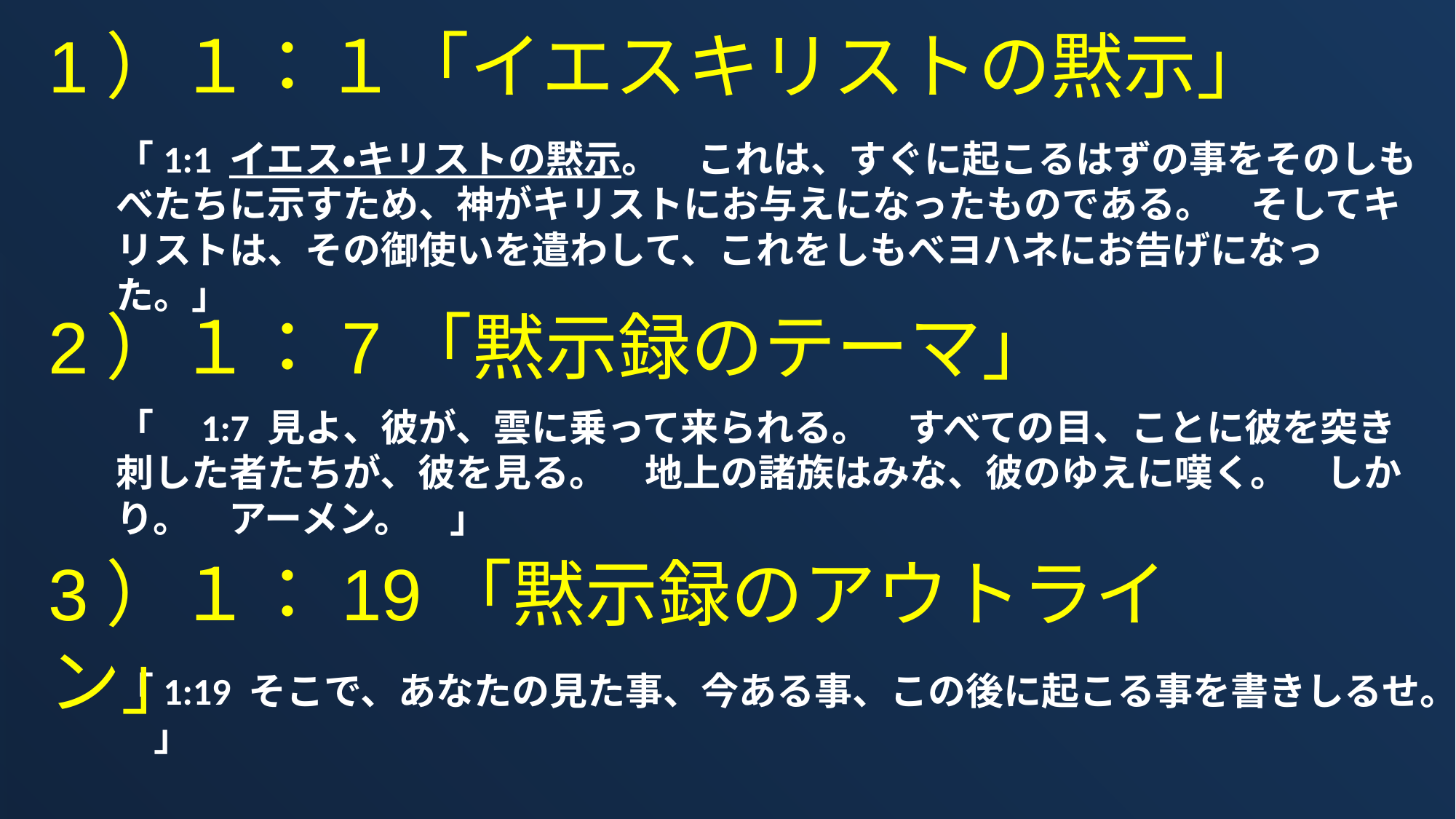

1）１：１「イエスキリストの黙示」
「1:1 イエス・キリストの黙示。　これは、すぐに起こるはずの事をそのしもべたちに示すため、神がキリストにお与えになったものである。　そしてキリストは、その御使いを遣わして、これをしもべヨハネにお告げになった。」
2）１：7「黙示録のテーマ」
「　1:7 見よ、彼が、雲に乗って来られる。　すべての目、ことに彼を突き刺した者たちが、彼を見る。　地上の諸族はみな、彼のゆえに嘆く。　しかり。　アーメン。　」
3）１：19「黙示録のアウトライン」
「1:19 そこで、あなたの見た事、今ある事、この後に起こる事を書きしるせ。　」